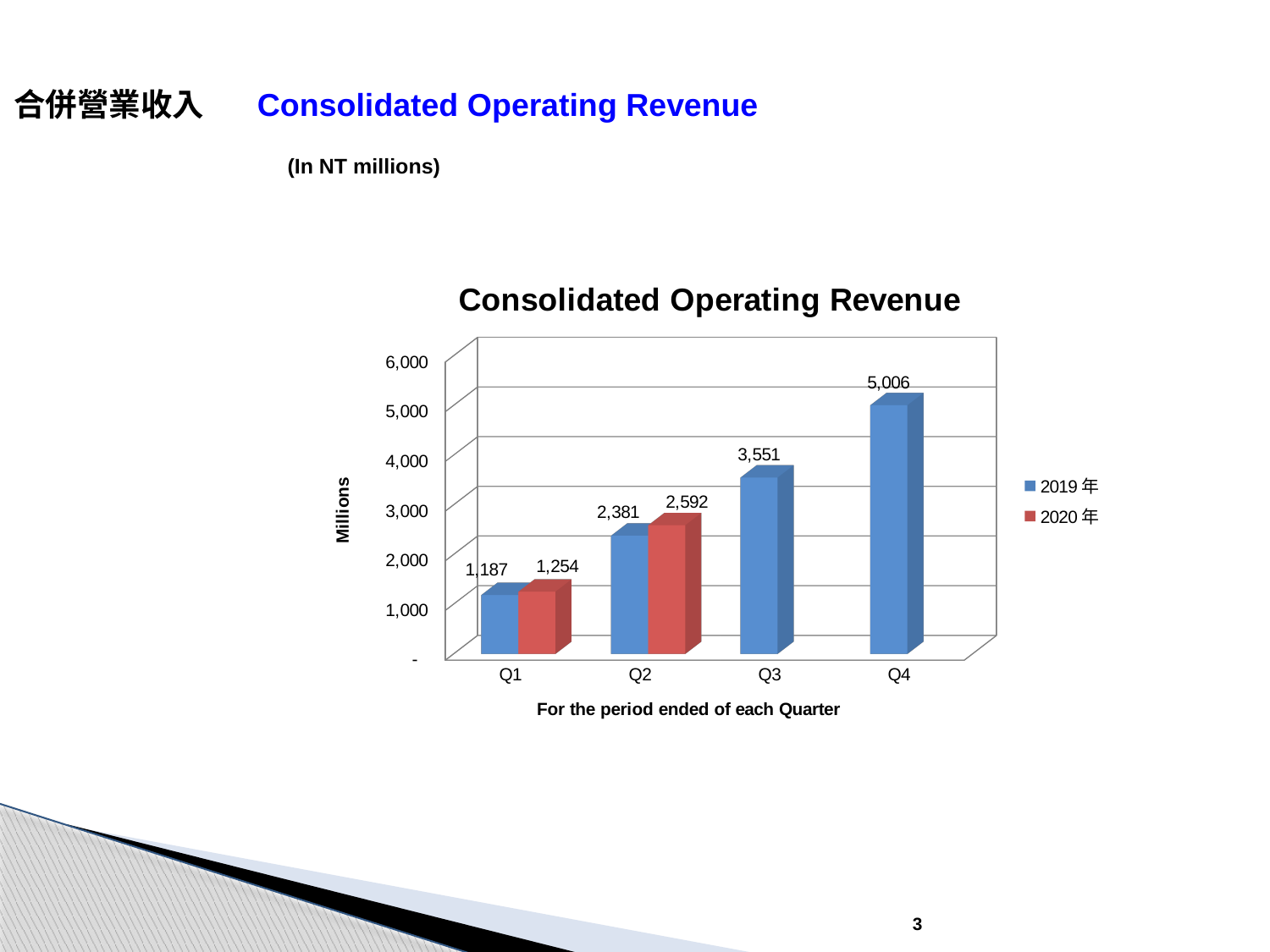

Consolidated Operating Revenue
合併營業收入
(In NT millions)

[unsupported chart]

3